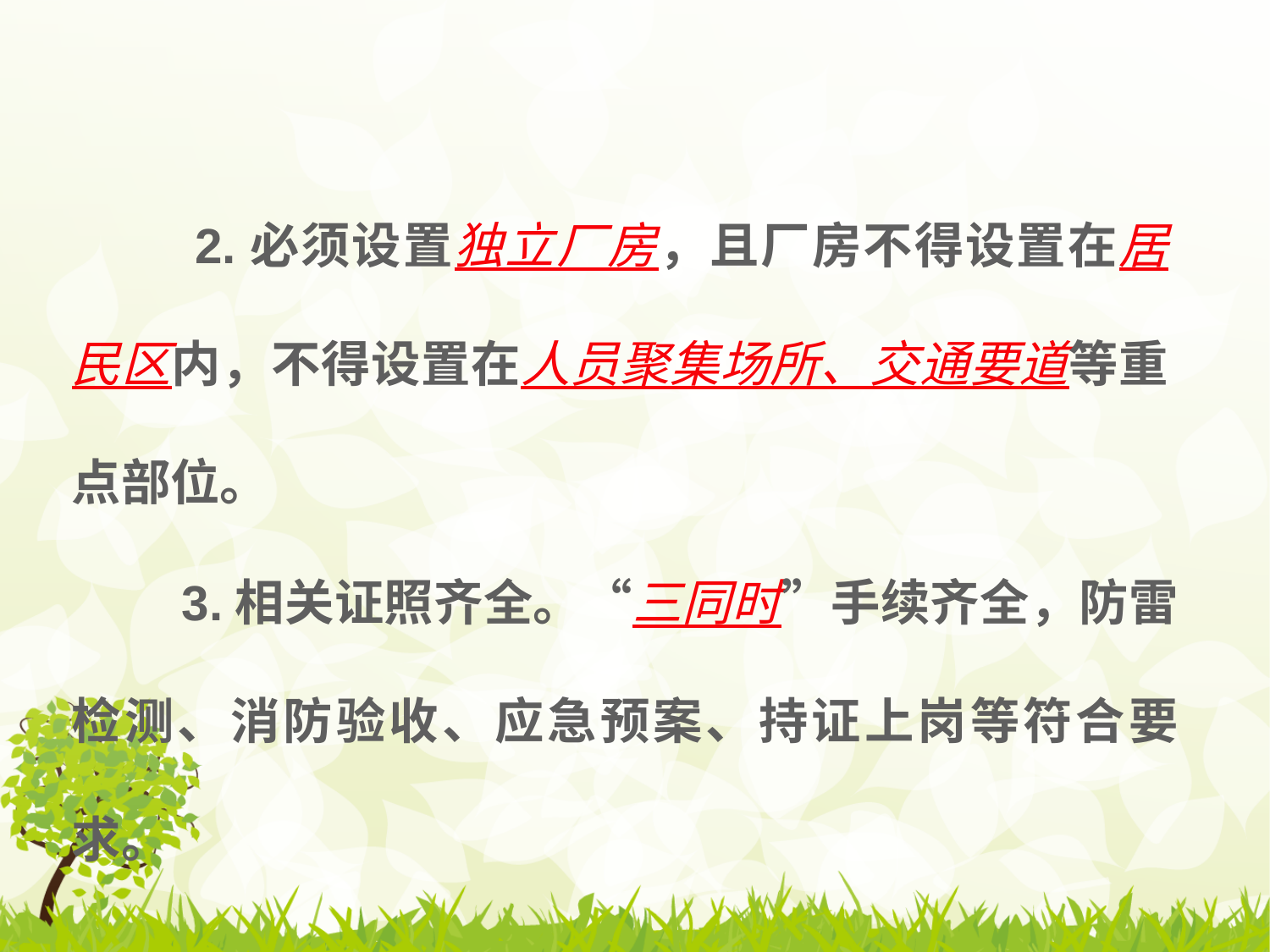

2.必须设置独立厂房，且厂房不得设置在居民区内，不得设置在人员聚集场所、交通要道等重点部位。
         3.相关证照齐全。“三同时”手续齐全，防雷检测、消防验收、应急预案、持证上岗等符合要求。